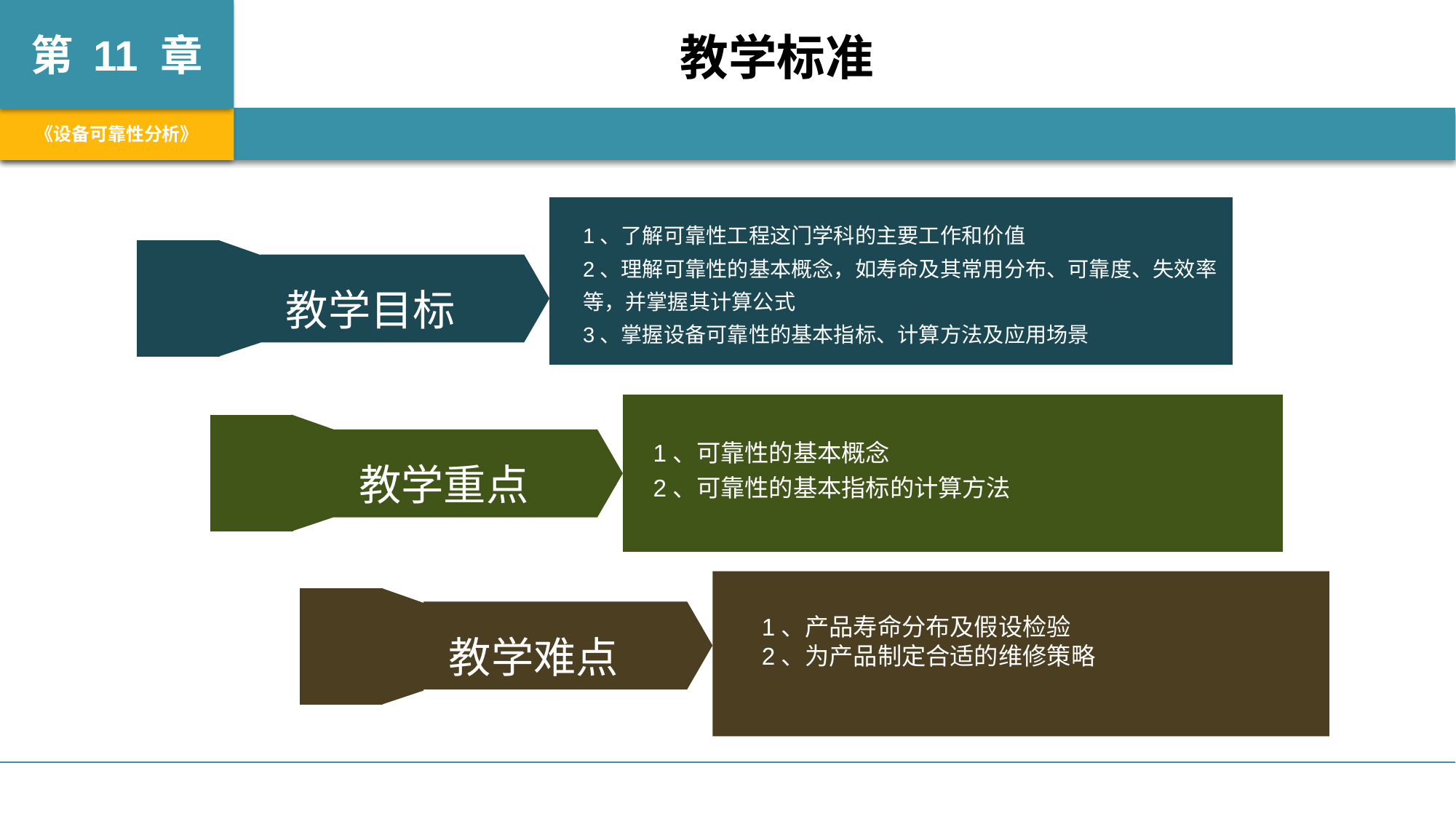

教学标准

1、了解可靠性工程这门学科的主要工作和价值
2、理解可靠性的基本概念，如寿命及其常用分布、可靠度、失效率等，并掌握其计算公式
3、掌握设备可靠性的基本指标、计算方法及应用场景

教学目标

1、可靠性的基本概念
2、可靠性的基本指标的计算方法
教学重点

1、产品寿命分布及假设检验
2、为产品制定合适的维修策略
教学难点